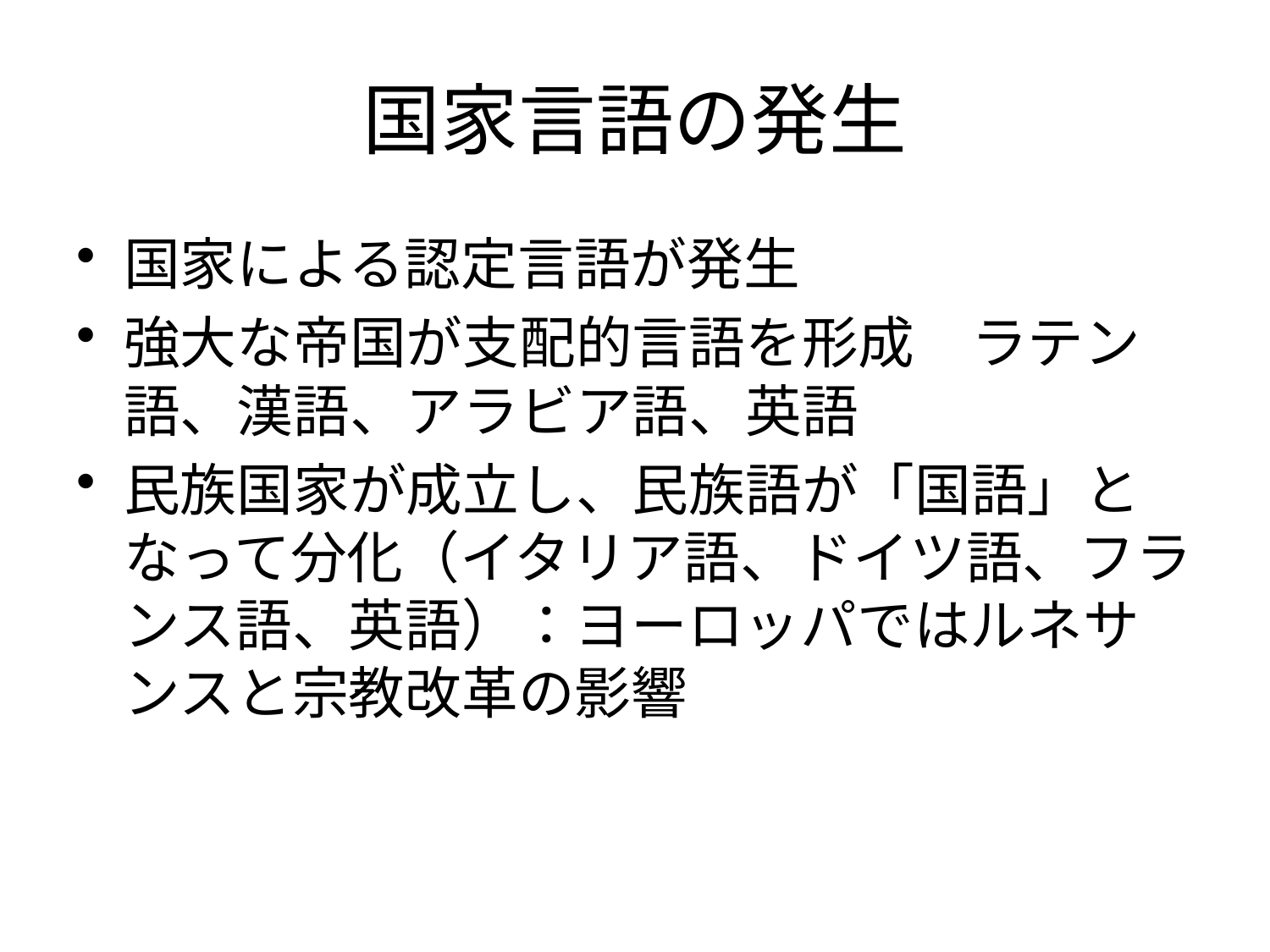

# 国家言語の発生
国家による認定言語が発生
強大な帝国が支配的言語を形成　ラテン語、漢語、アラビア語、英語
民族国家が成立し、民族語が「国語」となって分化（イタリア語、ドイツ語、フランス語、英語）：ヨーロッパではルネサンスと宗教改革の影響